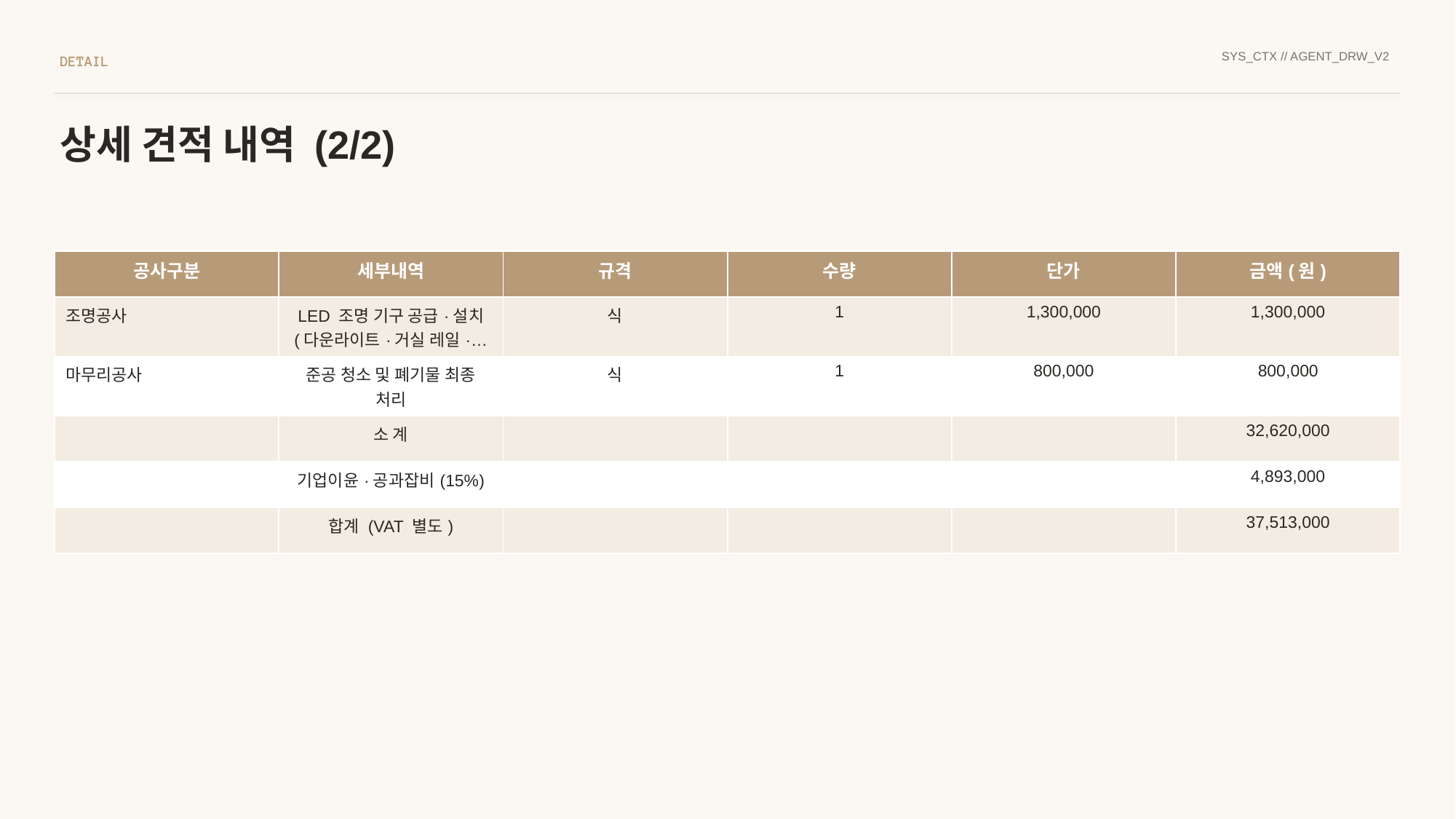

SYS_CTX // AGENT_DRW_V2
DETAIL

상세 견적 내역 (2/2)
| 공사구분 | 세부내역 | 규격 | 수량 | 단가 | 금액(원) |
| --- | --- | --- | --- | --- | --- |
| 조명공사 | LED 조명 기구 공급·설치 (다운라이트·거실 레일·… | 식 | 1 | 1,300,000 | 1,300,000 |
| 마무리공사 | 준공 청소 및 폐기물 최종 처리 | 식 | 1 | 800,000 | 800,000 |
|  | 소 계 |  |  |  | 32,620,000 |
|  | 기업이윤·공과잡비(15%) |  |  |  | 4,893,000 |
|  | 합계 (VAT 별도) |  |  |  | 37,513,000 |